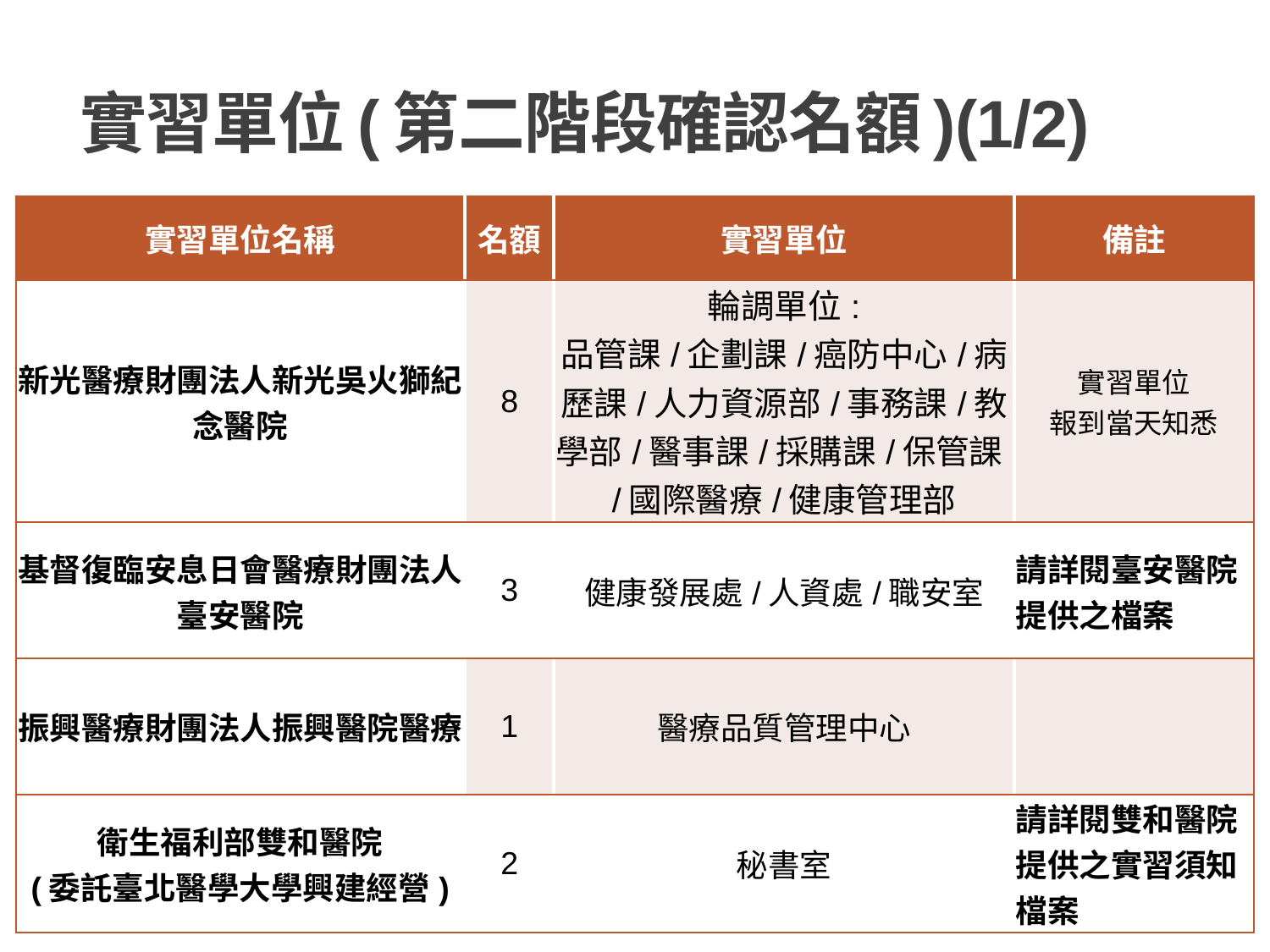

# 實習單位(第二階段確認名額)(1/2)
| 實習單位名稱 | 名額 | 實習單位 | 備註 |
| --- | --- | --- | --- |
| 新光醫療財團法人新光吳火獅紀念醫院 | 8 | 輪調單位: 品管課/企劃課/癌防中心/病歷課/人力資源部/事務課/教學部/醫事課/採購課/保管課/國際醫療/健康管理部 | 實習單位 報到當天知悉 |
| 基督復臨安息日會醫療財團法人臺安醫院 | 3 | 健康發展處/人資處/職安室 | 請詳閱臺安醫院提供之檔案 |
| 振興醫療財團法人振興醫院醫療 | 1 | 醫療品質管理中心 |  |
| 衛生福利部雙和醫院 (委託臺北醫學大學興建經營) | 2 | 秘書室 | 請詳閱雙和醫院提供之實習須知檔案 |